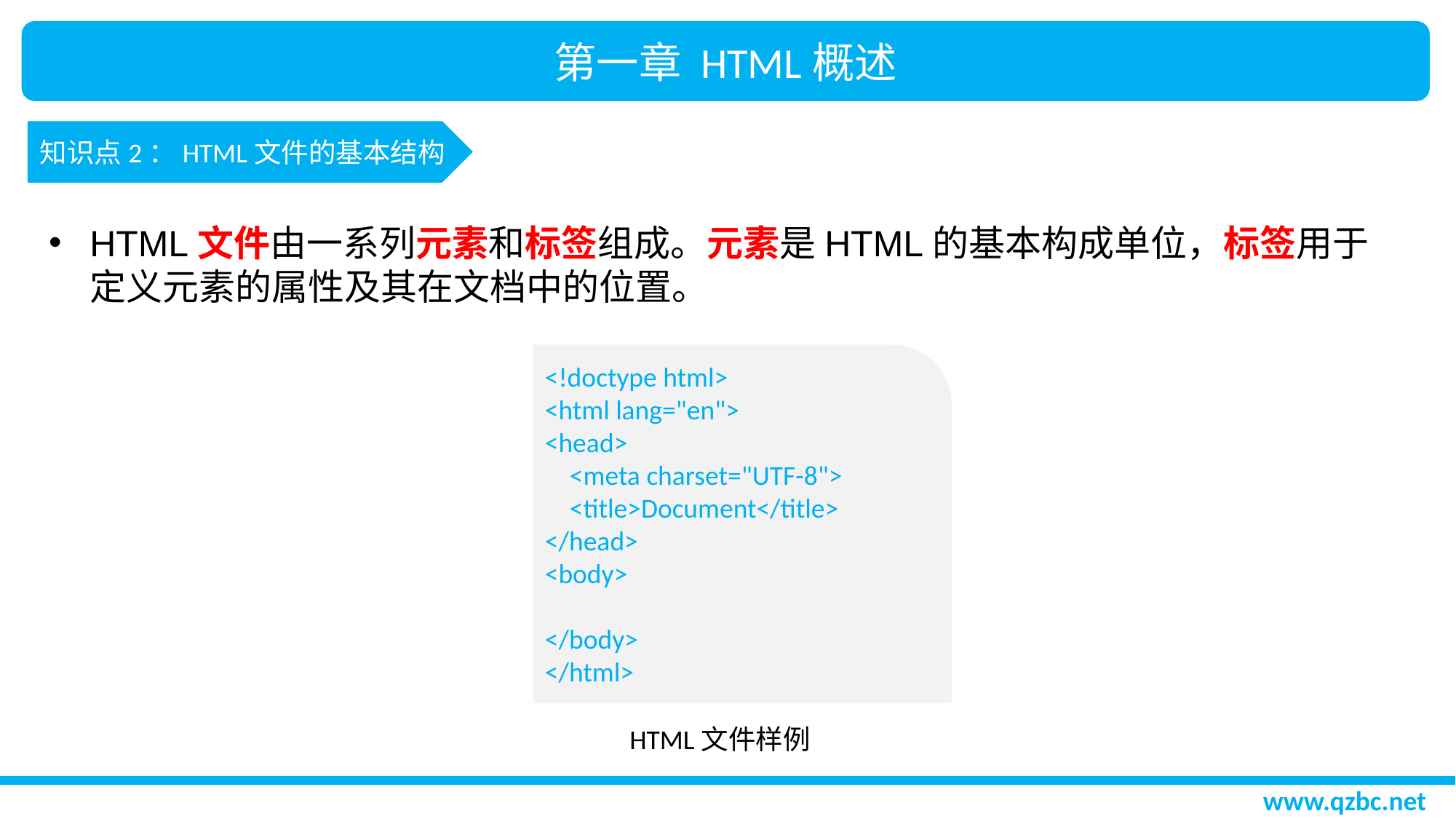

第一章 HTML概述
知识点2：HTML文件的基本结构
HTML文件由一系列元素和标签组成。元素是HTML的基本构成单位，标签用于定义元素的属性及其在文档中的位置。
<!doctype html>
<html lang="en">
<head>
    <meta charset="UTF-8">
    <title>Document</title>
</head>
<body>

</body>
</html>
HTML文件样例

www.qzbc.net